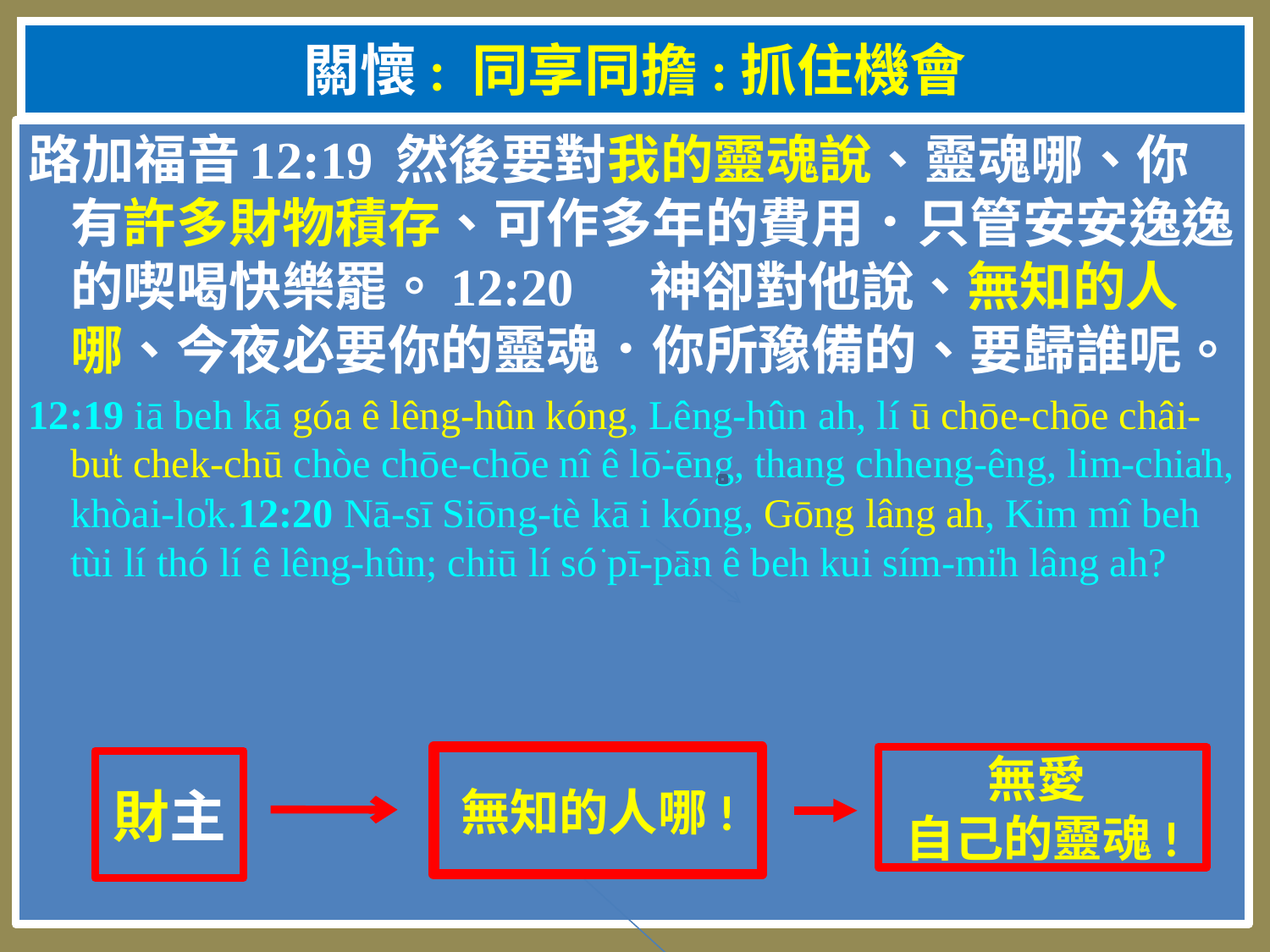

# 關懷: 同享同擔:抓住機會
路加福音12:19 然後要對我的靈魂說、靈魂哪、你有許多財物積存、可作多年的費用．只管安安逸逸的喫喝快樂罷。12:20 　神卻對他說、無知的人哪、今夜必要你的靈魂．你所豫備的、要歸誰呢。
12:19 iā beh kā góa ê lêng-hûn kóng, Lêng-hûn ah, lí ū chōe-chōe châi-bu̍t chek-chū chòe chōe-chōe nî ê lō͘-ēng, thang chheng-êng, lim-chia̍h, khòai-lo̍k.12:20 Nā-sī Siōng-tè kā i kóng, Gōng lâng ah, Kim mî beh tùi lí thó lí ê lêng-hûn; chiū lí só͘ pī-pān ê beh kui sím-mi̍h lâng ah?

無知的人哪!
無愛
自己的靈魂!
財主